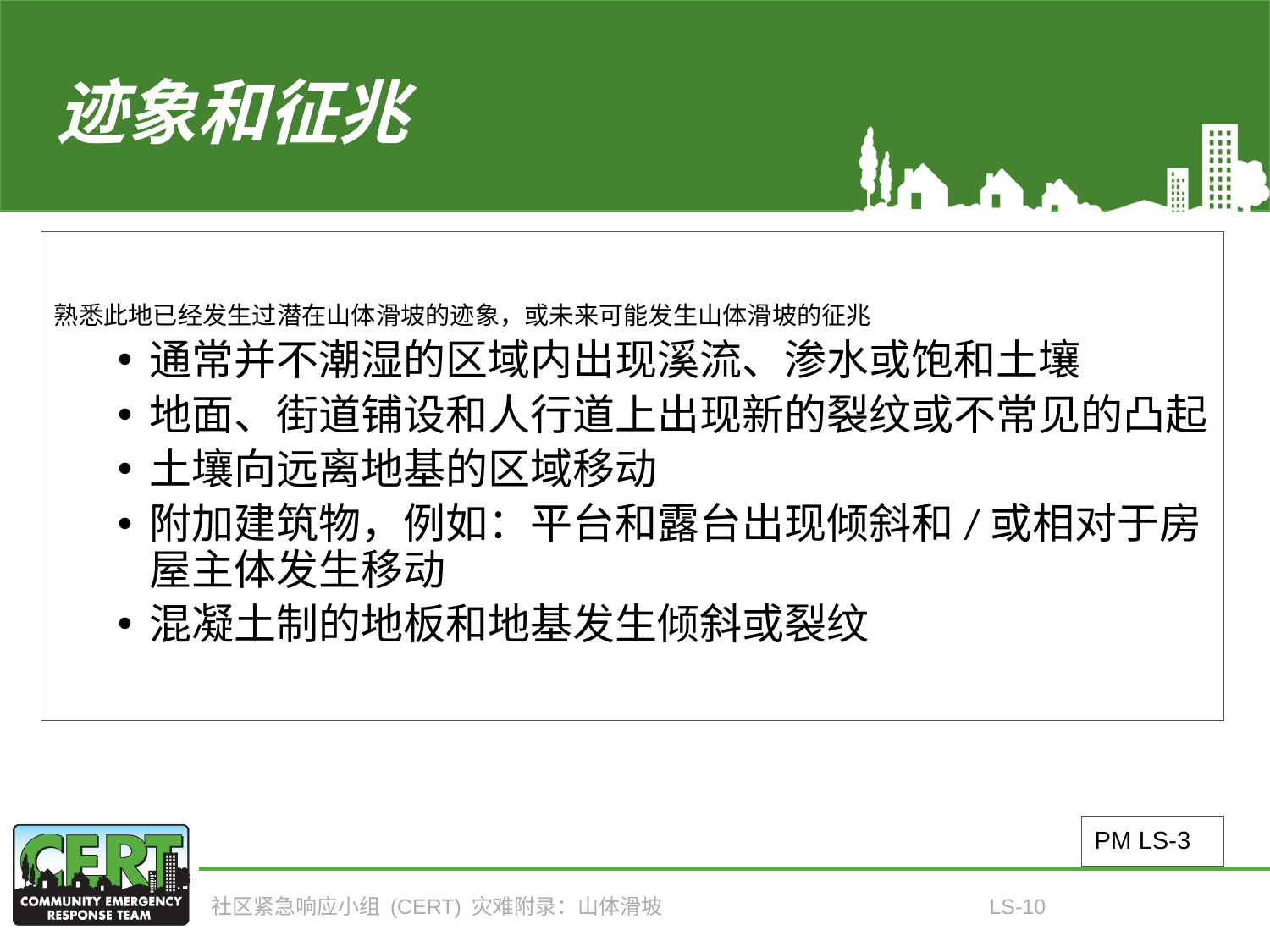

# 迹象和征兆
熟悉此地已经发生过潜在山体滑坡的迹象，或未来可能发生山体滑坡的征兆
通常并不潮湿的区域内出现溪流、渗水或饱和土壤
地面、街道铺设和人行道上出现新的裂纹或不常见的凸起
土壤向远离地基的区域移动
附加建筑物，例如：平台和露台出现倾斜和/或相对于房屋主体发生移动
混凝土制的地板和地基发生倾斜或裂纹
PM LS-3
社区紧急响应小组 (CERT) 灾难附录：山体滑坡
LS-10